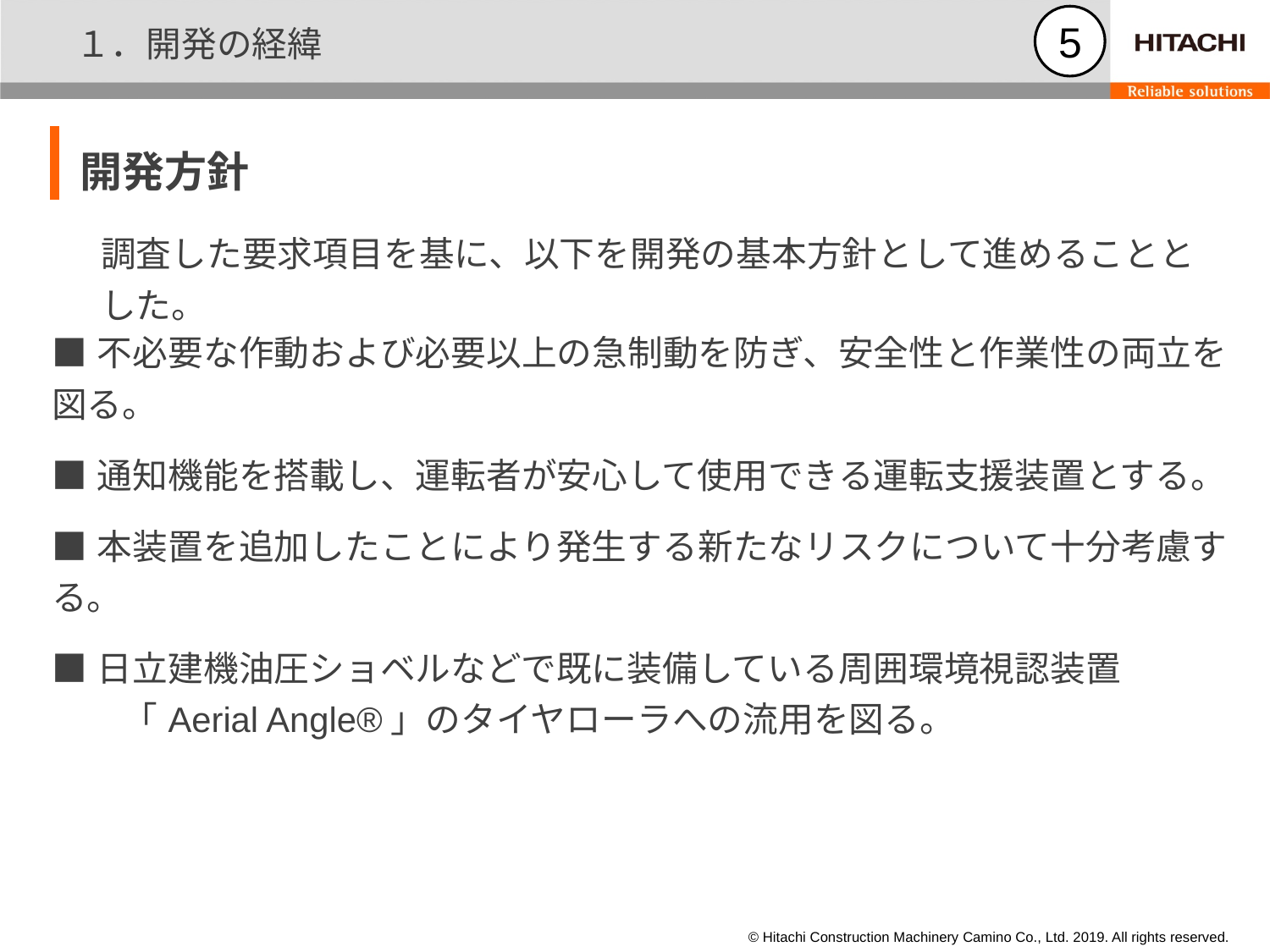

１．開発の経緯
| 開発方針 |
| --- |
| 調査した要求項目を基に、以下を開発の基本方針として進めることとした。 |
| --- |
| ■不必要な作動および必要以上の急制動を防ぎ、安全性と作業性の両立を図る。 ■通知機能を搭載し、運転者が安心して使用できる運転支援装置とする。 ■本装置を追加したことにより発生する新たなリスクについて十分考慮する。 ■日立建機油圧ショベルなどで既に装備している周囲環境視認装置 　　「Aerial Angle®」のタイヤローラへの流用を図る。 |
| --- |